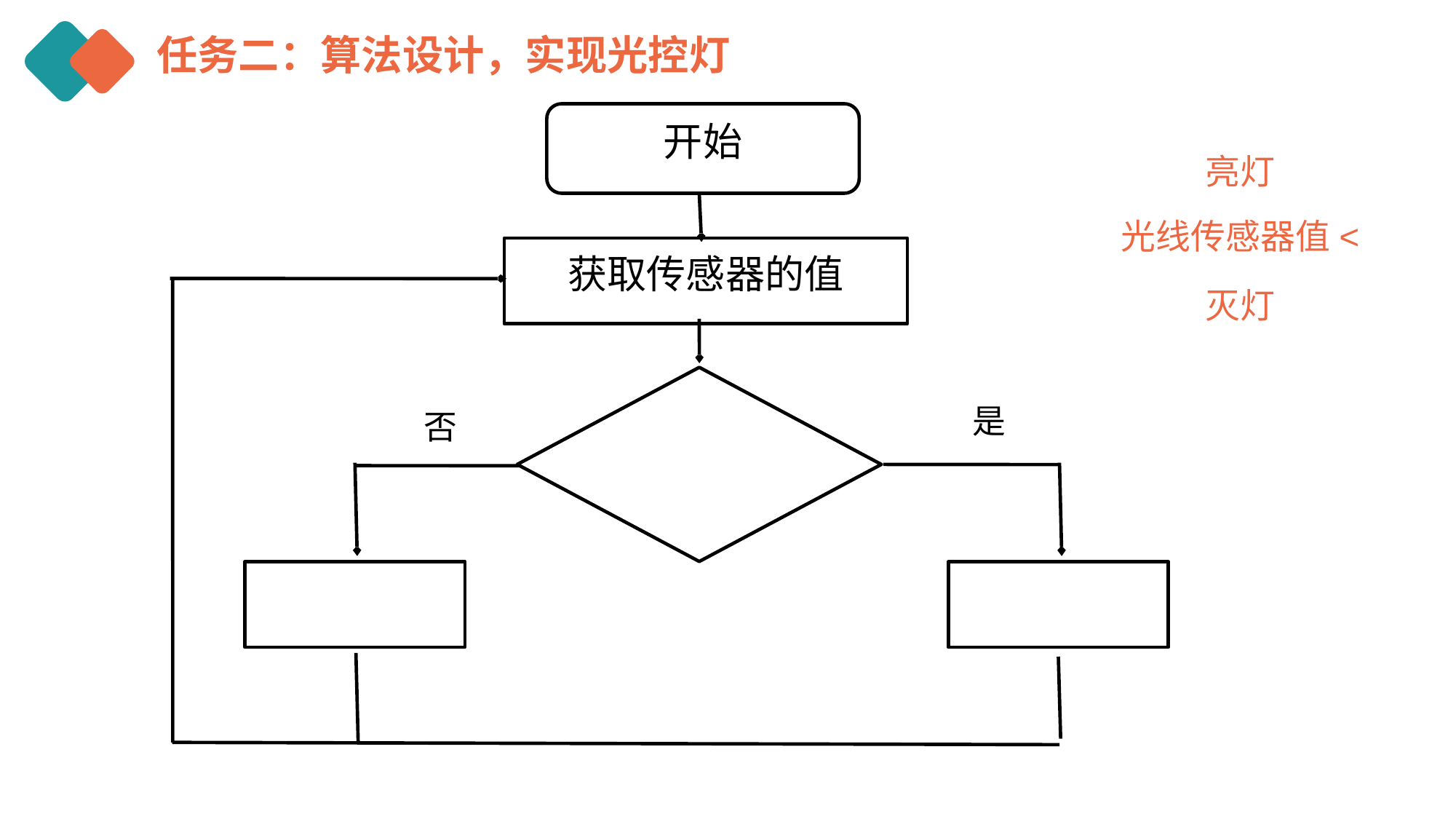

任务二：算法设计，实现光控灯

开始

亮灯

光线传感器值<

获取传感器的值

灭灯

是
否